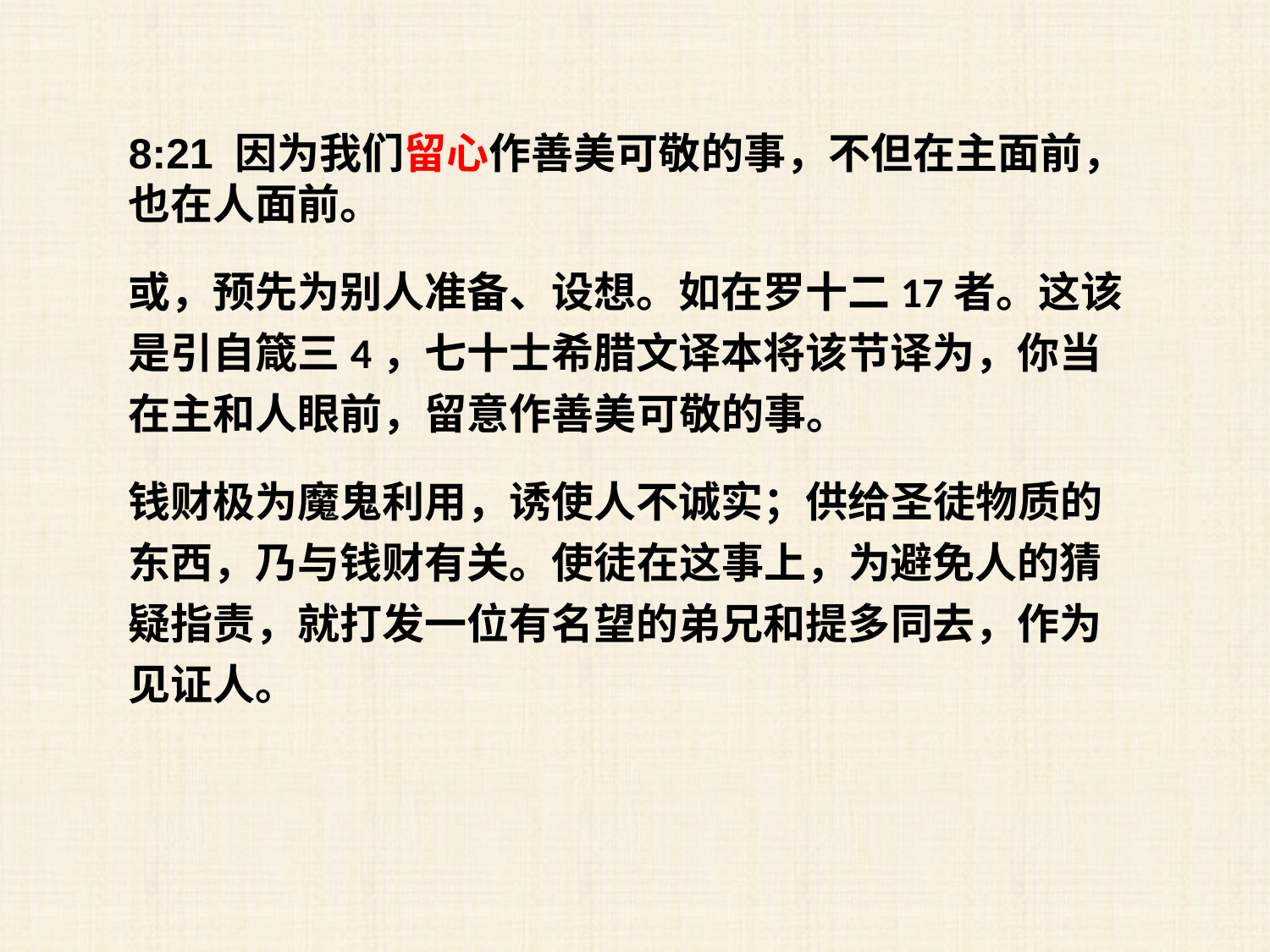

8:21 因为我们留心作善美可敬的事，不但在主面前，也在人面前。
或，预先为别人准备、设想。如在罗十二17者。这该是引自箴三4，七十士希腊文译本将该节译为，你当在主和人眼前，留意作善美可敬的事。
钱财极为魔鬼利用，诱使人不诚实；供给圣徒物质的东西，乃与钱财有关。使徒在这事上，为避免人的猜疑指责，就打发一位有名望的弟兄和提多同去，作为见证人。